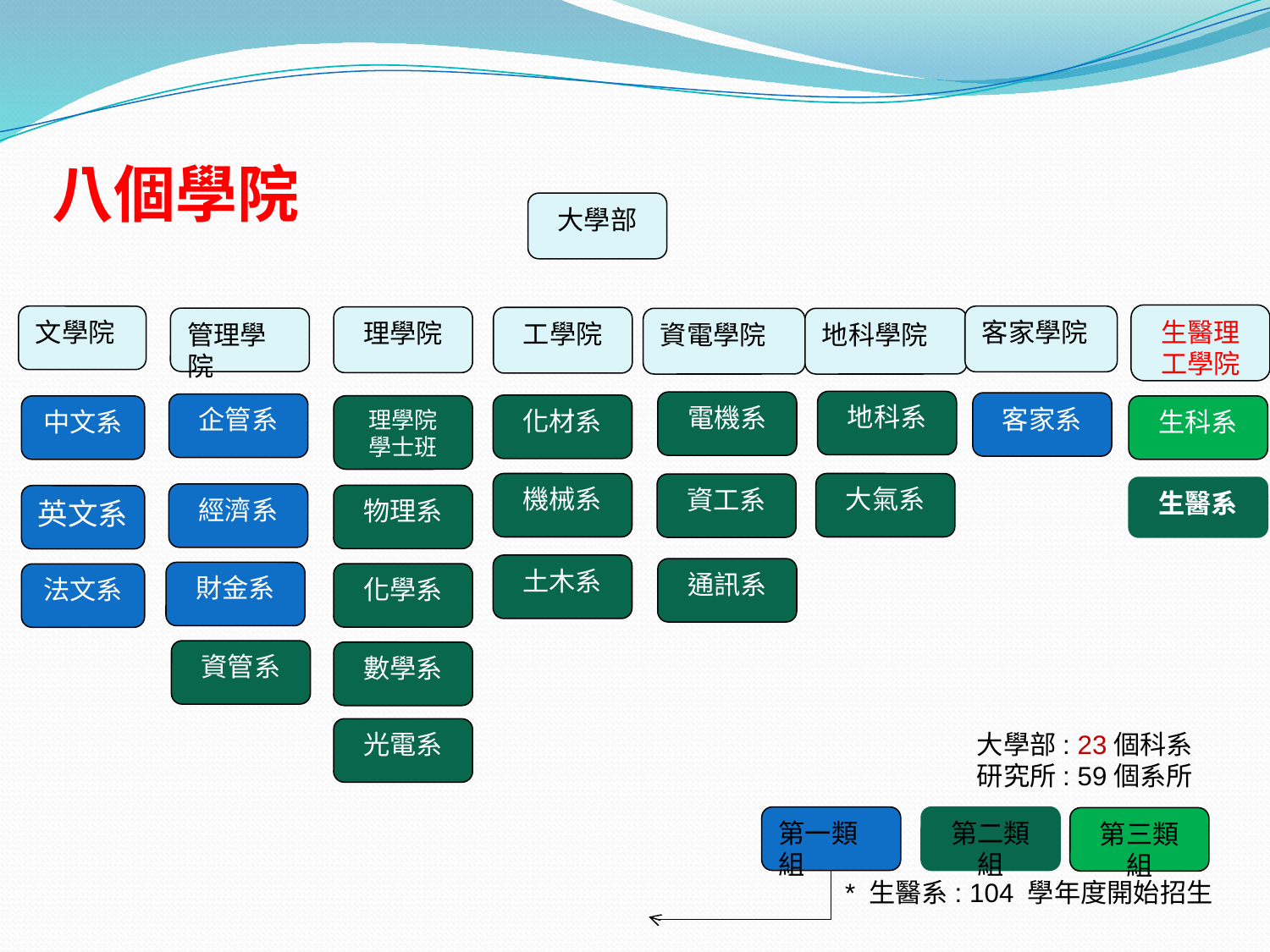

八個學院
大學部
生醫理工學院
文學院
客家學院
理學院
工學院
管理學院
地科學院
資電學院
地科系
大氣系
電機系
資工系
通訊系
客家系
企管系
經濟系
財金系
資管系
化材系
機械系
土木系
理學院
學士班
物理系
化學系
數學系
光電系
生科系
中文系
英文系
法文系
生醫系
大學部: 23個科系
研究所: 59個系所
第一類組
第二類組
第三類組
* 生醫系: 104 學年度開始招生